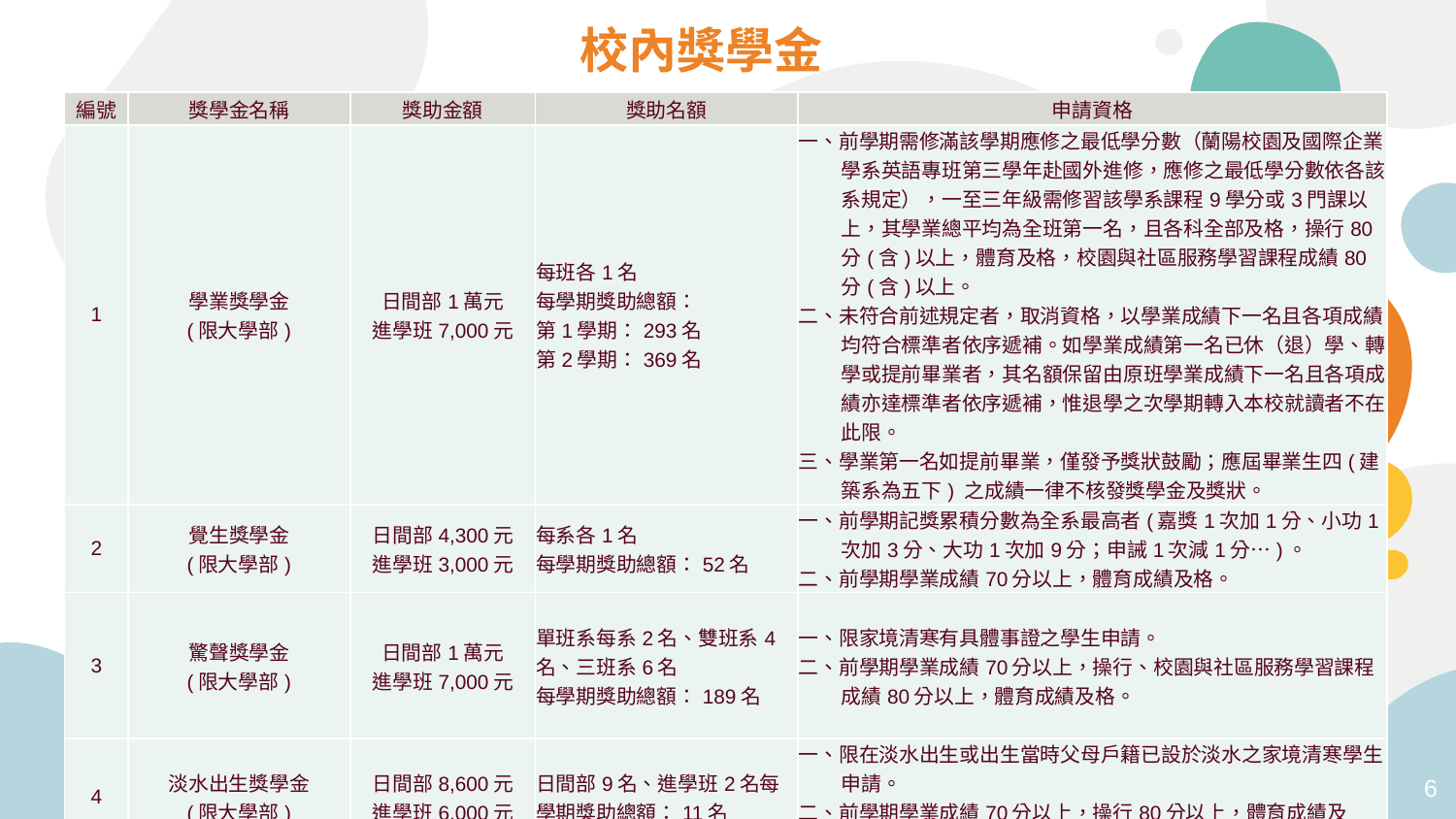

# 校內獎學金
| 編號 | 獎學金名稱 | 獎助金額 | 獎助名額 | 申請資格 |
| --- | --- | --- | --- | --- |
| 1 | 學業獎學金 (限大學部) | 日間部1萬元 進學班7,000元 | 每班各1名 每學期獎助總額： 第1學期：293名 第2學期：369名 | 一、前學期需修滿該學期應修之最低學分數（蘭陽校園及國際企業學系英語專班第三學年赴國外進修，應修之最低學分數依各該系規定），一至三年級需修習該學系課程9學分或3門課以上，其學業總平均為全班第一名，且各科全部及格，操行80分(含)以上，體育及格，校園與社區服務學習課程成績80分(含)以上。 二、未符合前述規定者，取消資格，以學業成績下一名且各項成績均符合標準者依序遞補。如學業成績第一名已休（退）學、轉學或提前畢業者，其名額保留由原班學業成績下一名且各項成績亦達標準者依序遞補，惟退學之次學期轉入本校就讀者不在此限。 三、學業第一名如提前畢業，僅發予獎狀鼓勵；應屆畢業生四(建築系為五下) 之成績一律不核發獎學金及獎狀。 |
| 2 | 覺生獎學金 (限大學部) | 日間部4,300元 進學班3,000元 | 每系各1名 每學期獎助總額：52名 | 一、前學期記獎累積分數為全系最高者(嘉獎1次加1分、小功1次加3分、大功1次加9分；申誡1次減1分…)。 二、前學期學業成績70分以上，體育成績及格。 |
| 3 | 驚聲獎學金 (限大學部) | 日間部1萬元 進學班7,000元 | 單班系每系2名、雙班系4名、三班系6名 每學期獎助總額：189名 | 一、限家境清寒有具體事證之學生申請。 二、前學期學業成績70分以上，操行、校園與社區服務學習課程成績80分以上，體育成績及格。 |
| 4 | 淡水出生獎學金 (限大學部) | 日間部8,600元 進學班6,000元 | 日間部9名、進學班2名每學期獎助總額：11名 | 一、限在淡水出生或出生當時父母戶籍已設於淡水之家境清寒學生申請。 二、前學期學業成績70分以上，操行80分以上，體育成績及格。 |
6